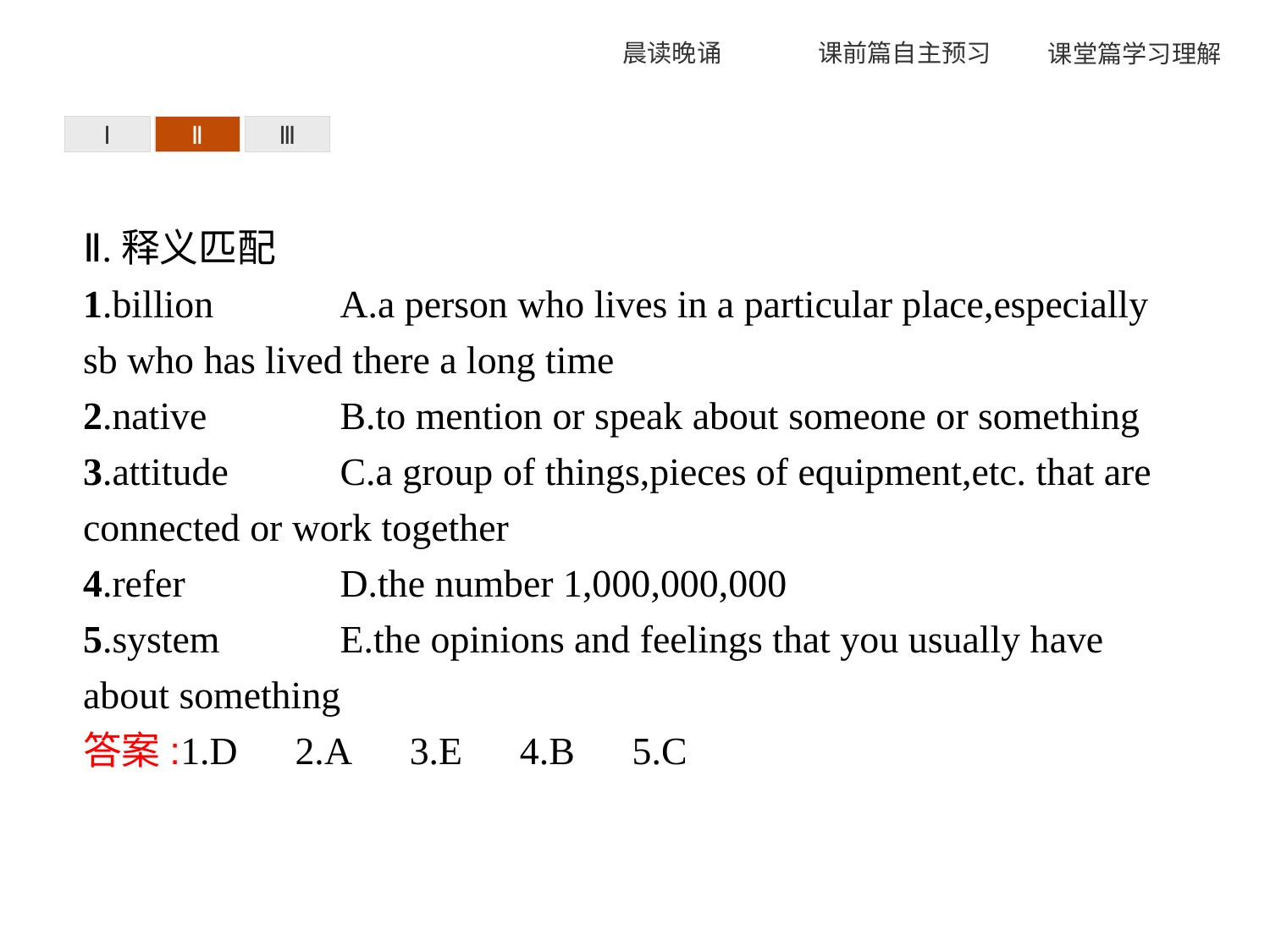

Ⅰ
Ⅱ
Ⅲ
Ⅱ.释义匹配
1.billion　　	A.a person who lives in a particular place,especially sb who has lived there a long time
2.native		B.to mention or speak about someone or something
3.attitude	C.a group of things,pieces of equipment,etc. that are connected or work together
4.refer		D.the number 1,000,000,000
5.system		E.the opinions and feelings that you usually have about something
答案:1.D　2.A　3.E　4.B　5.C